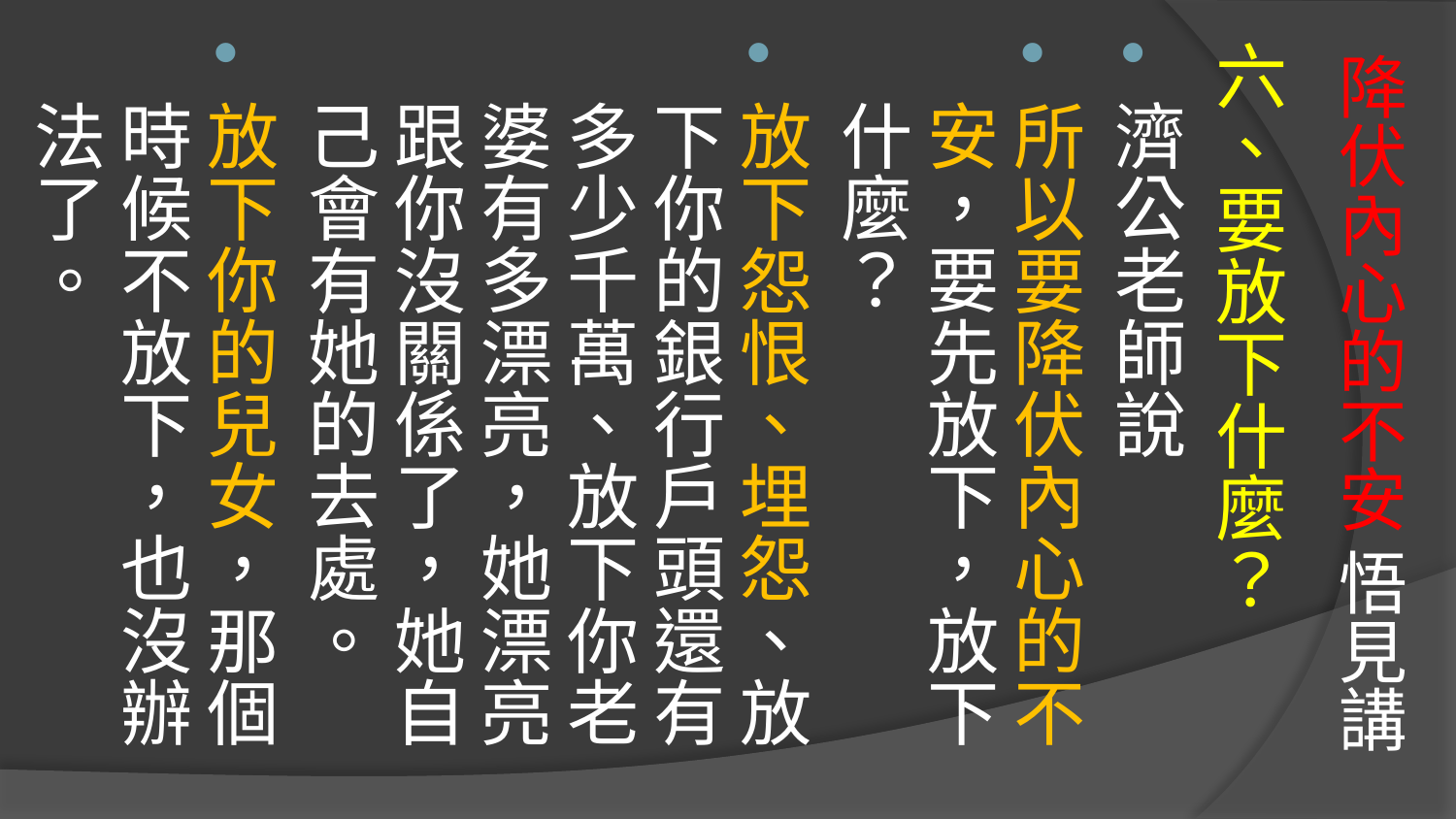

六、要放下什麼？
濟公老師說
所以要降伏內心的不安，要先放下，放下什麼？
放下怨恨、埋怨、放下你的銀行戶頭還有多少千萬、放下你老婆有多漂亮，她漂亮跟你沒關係了，她自己會有她的去處。
放下你的兒女，那個時候不放下，也沒辦法了。
# 降伏內心的不安 悟見講